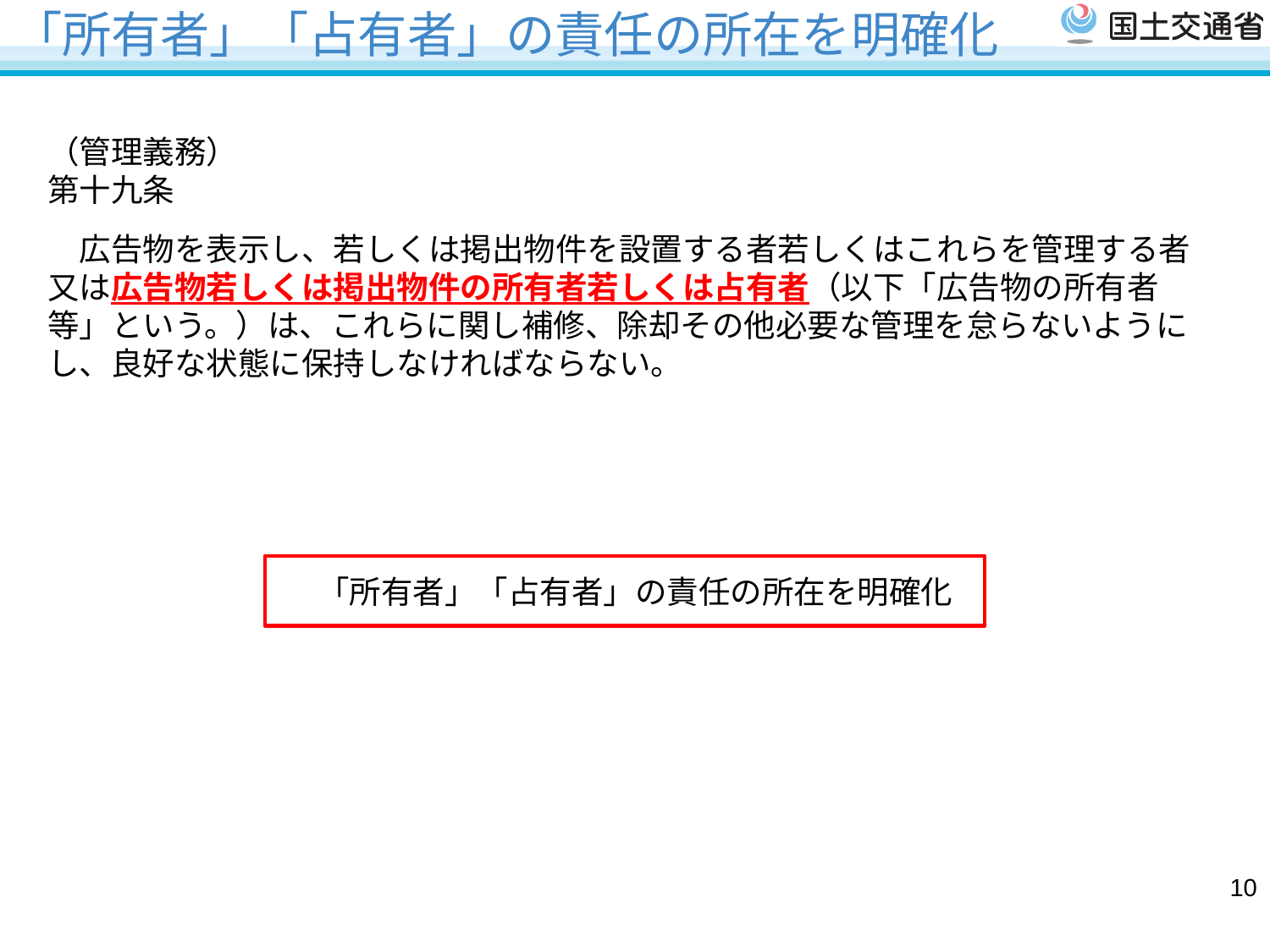

# 「所有者」「占有者」の責任の所在を明確化
（管理義務）
第十九条

　広告物を表示し、若しくは掲出物件を設置する者若しくはこれらを管理する者又は広告物若しくは掲出物件の所有者若しくは占有者（以下「広告物の所有者等」という。）は、これらに関し補修、除却その他必要な管理を怠らないようにし、良好な状態に保持しなければならない。

「所有者」「占有者」の責任の所在を明確化
10